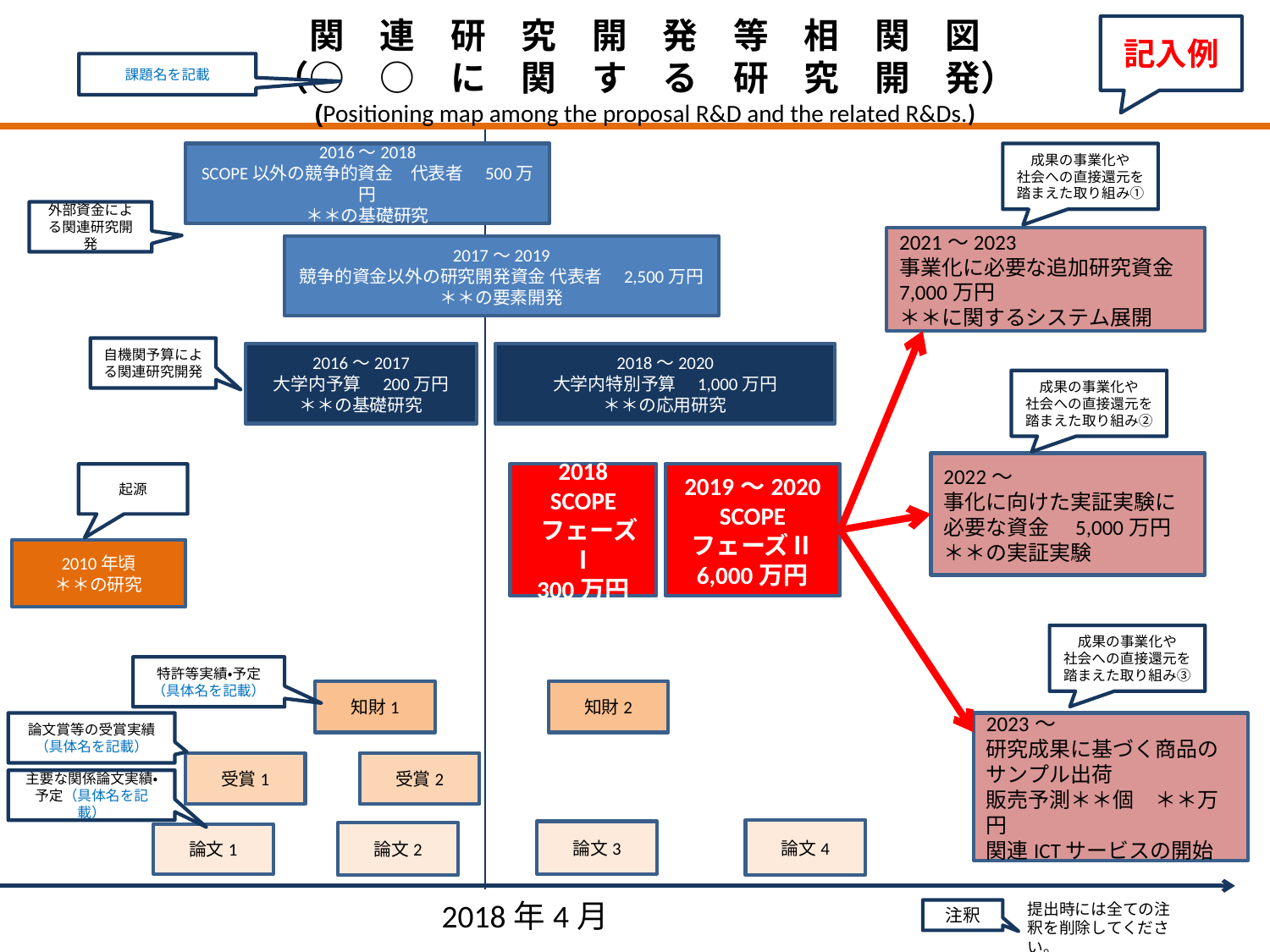

関　連　研　究　開　発　等　相　関　図
（○　○　に　関　す　る　研　究　開　発）
(Positioning map among the proposal R&D and the related R&Ds.)
記入例
課題名を記載
2016～2018
SCOPE以外の競争的資金　代表者　500万円
＊＊の基礎研究
成果の事業化や
社会への直接還元を踏まえた取り組み①
外部資金による関連研究開発
2021～2023
事業化に必要な追加研究資金7,000万円
＊＊に関するシステム展開
2017～2019
競争的資金以外の研究開発資金 代表者　2,500万円
＊＊の要素開発
自機関予算による関連研究開発
2016～2017
大学内予算　200万円
＊＊の基礎研究
2018～2020
大学内特別予算　1,000万円
＊＊の応用研究
成果の事業化や
社会への直接還元を踏まえた取り組み②
2022～
事化に向けた実証実験に必要な資金　5,000万円
＊＊の実証実験
2018
SCOPE
 フェーズⅠ
300万円
起源
2019～2020
SCOPE
フェーズⅡ
6,000万円
2010年頃
＊＊の研究
成果の事業化や
社会への直接還元を踏まえた取り組み③
特許等実績・予定
（具体名を記載）
知財1
知財2
論文賞等の受賞実績
（具体名を記載）
2023～
研究成果に基づく商品のサンプル出荷
販売予測＊＊個　＊＊万円
関連ICTサービスの開始
受賞1
受賞2
主要な関係論文実績・予定（具体名を記載）
論文4
論文3
論文2
論文1
2018年4月
提出時には全ての注釈を削除してください。
注釈